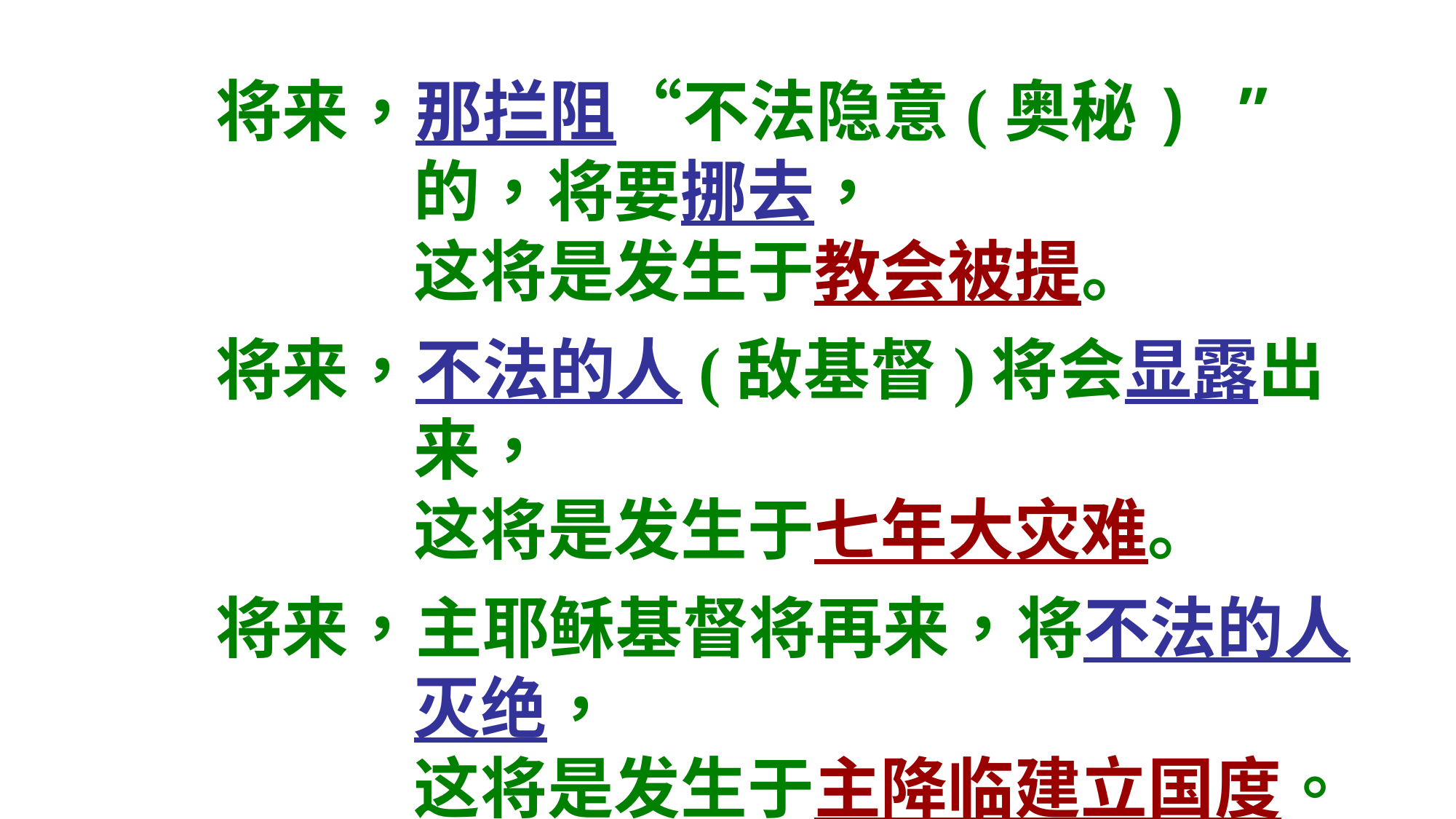

将来，那拦阻“不法隐意(奥秘) ”的，将要挪去，
	这将是发生于教会被提。
将来，不法的人(敌基督)将会显露出来，
	这将是发生于七年大灾难。
将来，主耶稣基督将再来，将不法的人灭绝，
	这将是发生于主降临建立国度。